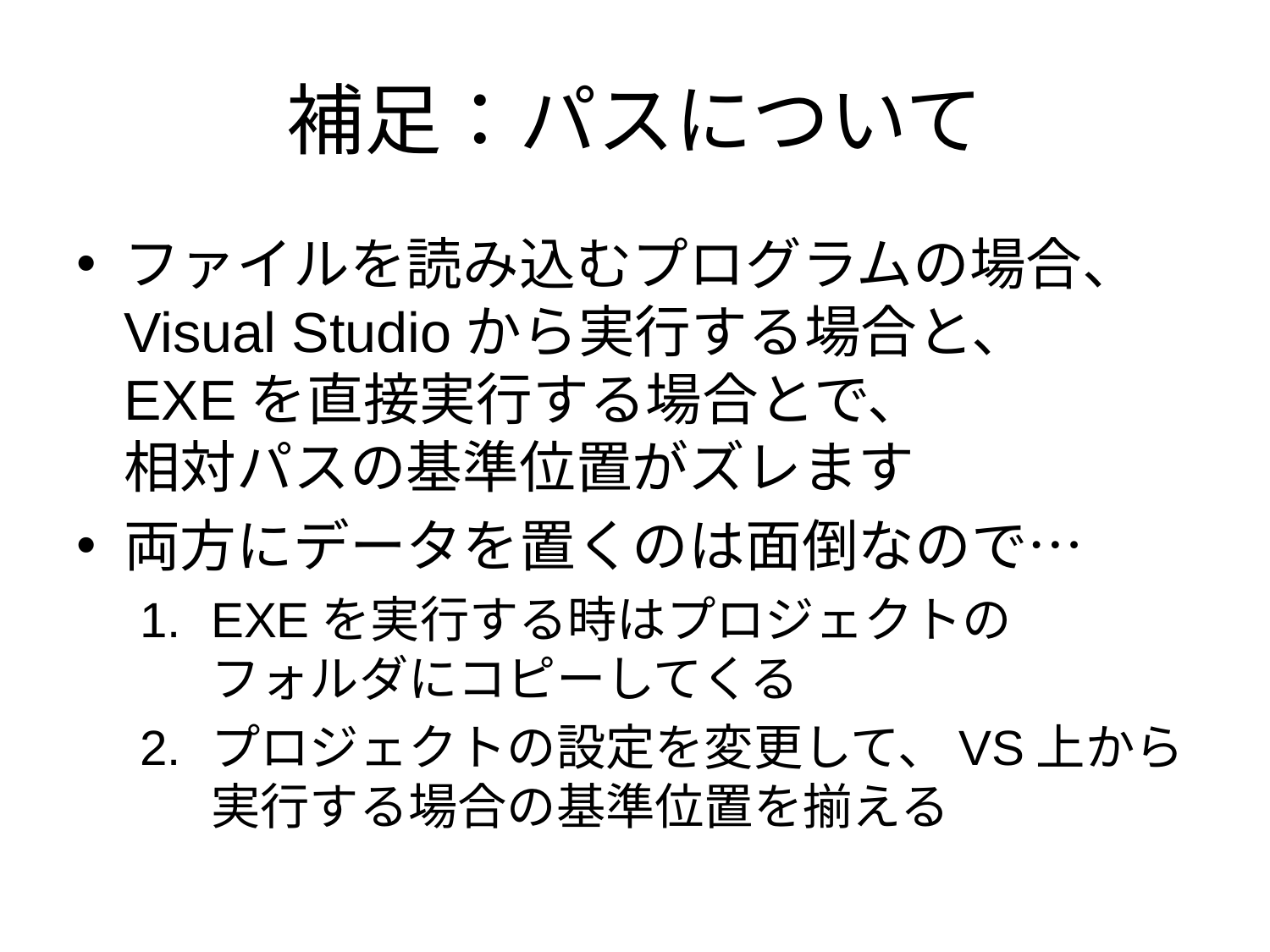

# 補足：パスについて
ファイルを読み込むプログラムの場合、
Visual Studioから実行する場合と、
EXEを直接実行する場合とで、
相対パスの基準位置がズレます
両方にデータを置くのは面倒なので…
EXEを実行する時はプロジェクトの
フォルダにコピーしてくる
プロジェクトの設定を変更して、VS上から実行する場合の基準位置を揃える